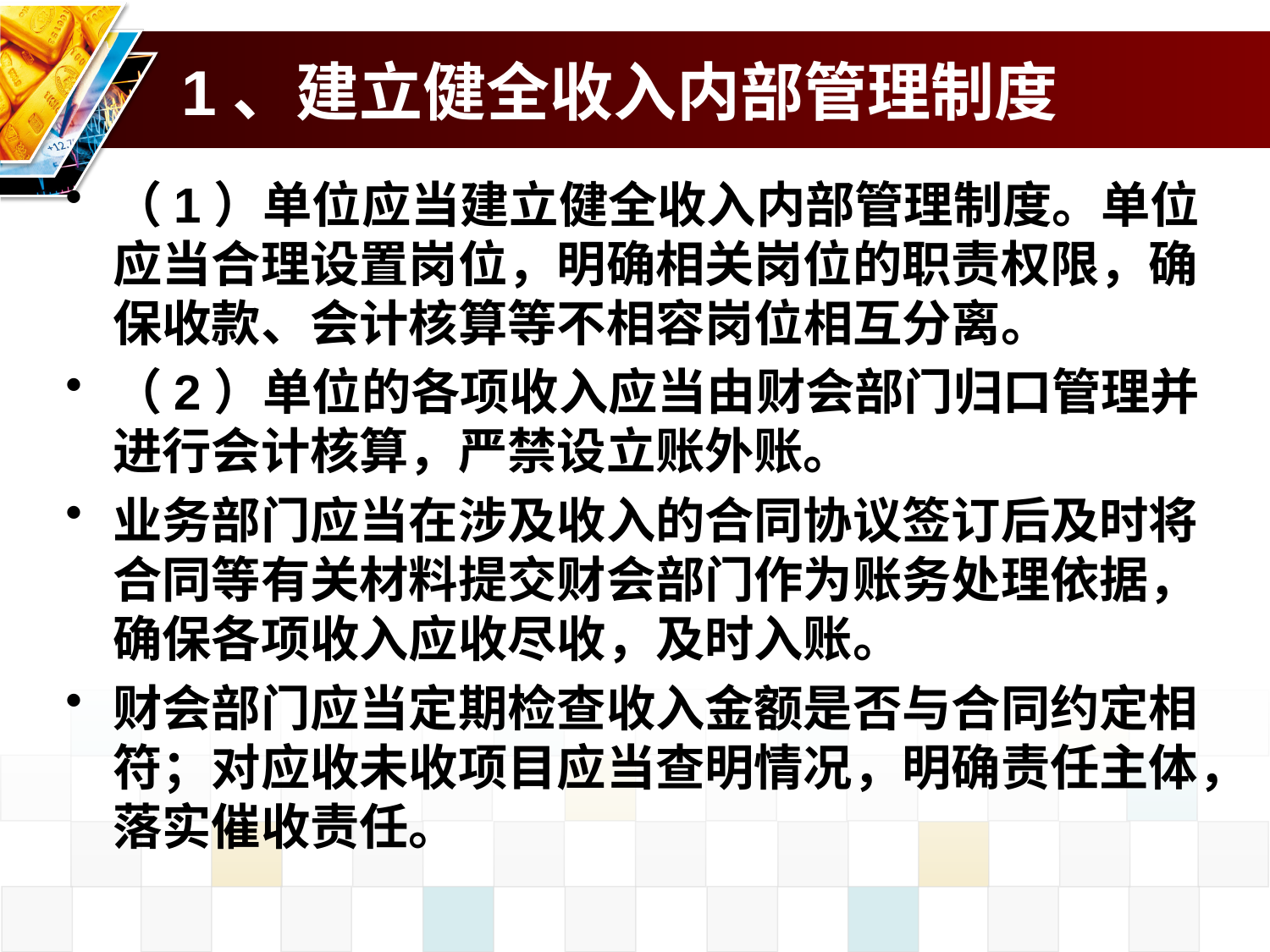

# 1、建立健全收入内部管理制度
（1）单位应当建立健全收入内部管理制度。单位应当合理设置岗位，明确相关岗位的职责权限，确保收款、会计核算等不相容岗位相互分离。
（2）单位的各项收入应当由财会部门归口管理并进行会计核算，严禁设立账外账。
业务部门应当在涉及收入的合同协议签订后及时将合同等有关材料提交财会部门作为账务处理依据，确保各项收入应收尽收，及时入账。
财会部门应当定期检查收入金额是否与合同约定相符；对应收未收项目应当查明情况，明确责任主体，落实催收责任。